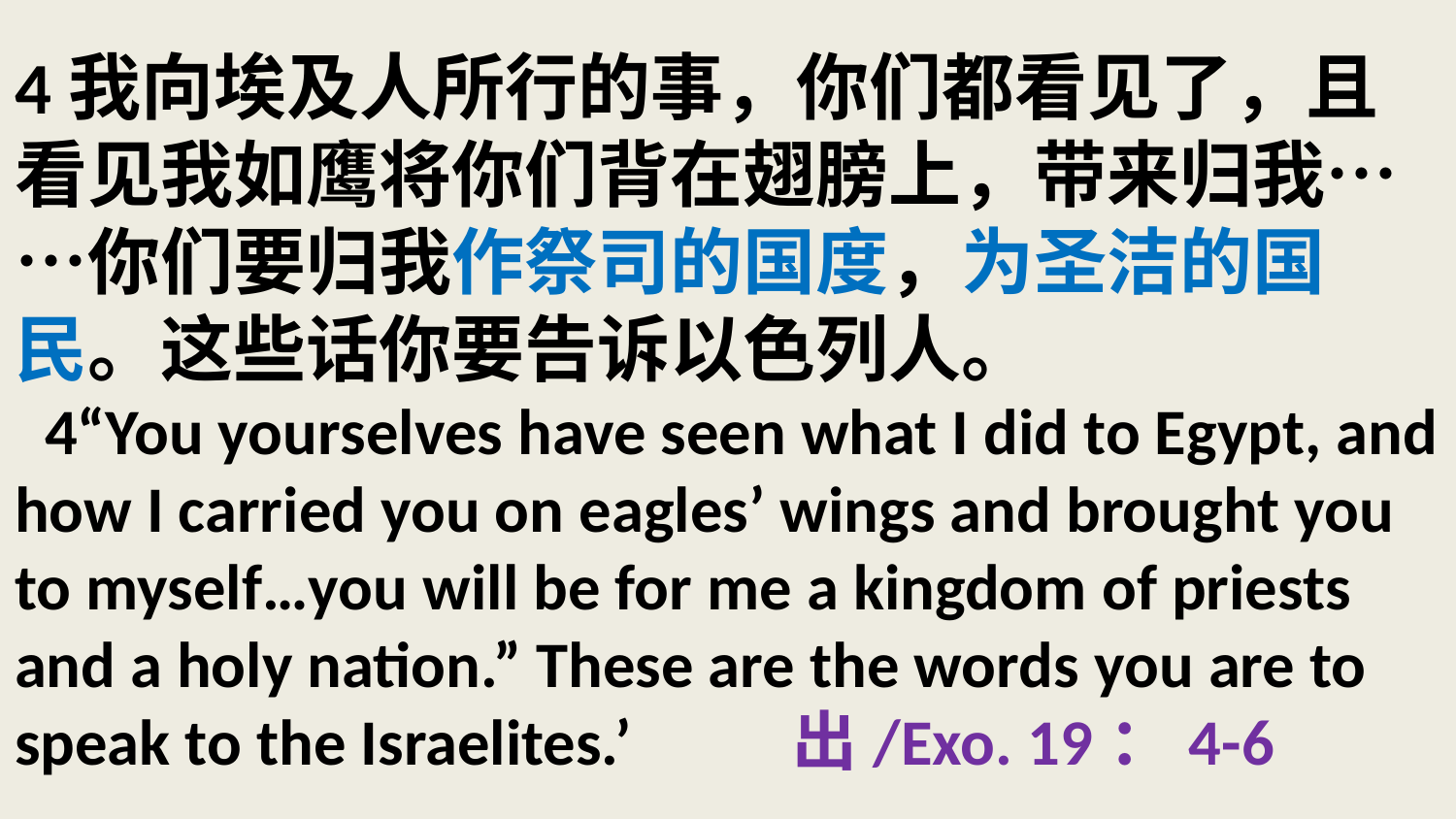

# 4我向埃及人所行的事，你们都看见了，且看见我如鹰将你们背在翅膀上，带来归我……你们要归我作祭司的国度，为圣洁的国民。这些话你要告诉以色列人。 4“You yourselves have seen what I did to Egypt, and how I carried you on eagles’ wings and brought you to myself…you will be for me a kingdom of priests and a holy nation.” These are the words you are to speak to the Israelites.’          出/Exo. 19：4-6